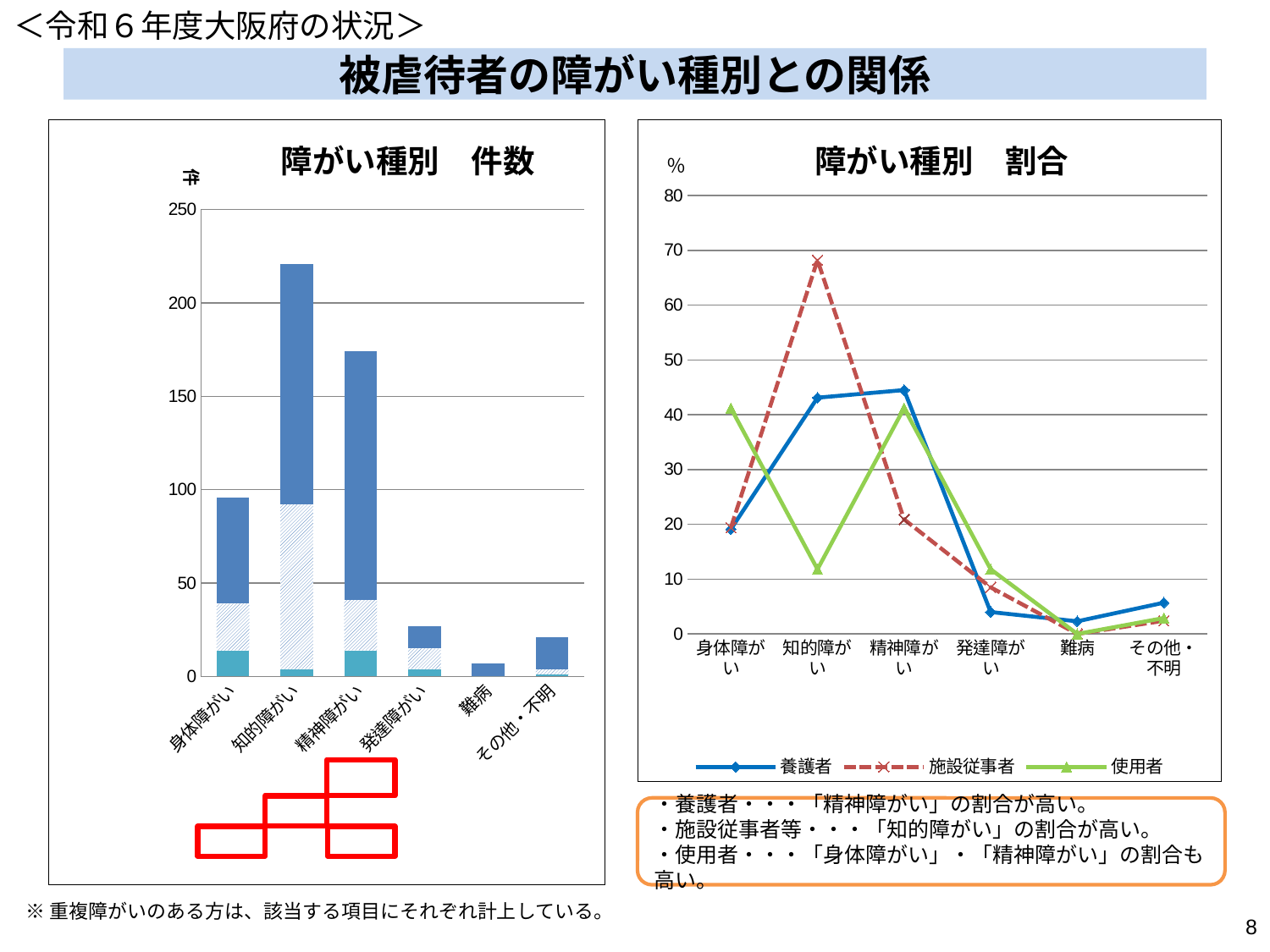

＜令和６年度大阪府の状況＞
# 被虐待者の障がい種別との関係

### Chart: 障がい種別　割合

| Category | 養護者 | 施設従事者 | 使用者 |
|---|---|---|---|
| 身体障がい | 19.1 | 19.4 | 41.2 |
| 知的障がい | 43.1 | 68.2 | 11.8 |
| 精神障がい | 44.5 | 20.9 | 41.2 |
| 発達障がい | 4.0 | 8.5 | 11.8 |
| 難病 | 2.3 | 0.0 | 0.0 |
| その他・不明 | 5.7 | 2.4 | 2.9 |

### Chart: 障がい種別　件数

| Category | 使用者 | 施設従事者 | 養護者 |
|---|---|---|---|
| 身体障がい | 14.0 | 25.0 | 57.0 |
| 知的障がい | 4.0 | 88.0 | 129.0 |
| 精神障がい | 14.0 | 27.0 | 133.0 |
| 発達障がい | 4.0 | 11.0 | 12.0 |
| 難病 | 0.0 | 0.0 | 7.0 |
| その他・不明 | 1.0 | 3.0 | 17.0 |

・養護者・・・「精神障がい」の割合が高い。
・施設従事者等・・・「知的障がい」の割合が高い。
・使用者・・・「身体障がい」・「精神障がい」の割合も高い。

※重複障がいのある方は、該当する項目にそれぞれ計上している。
8